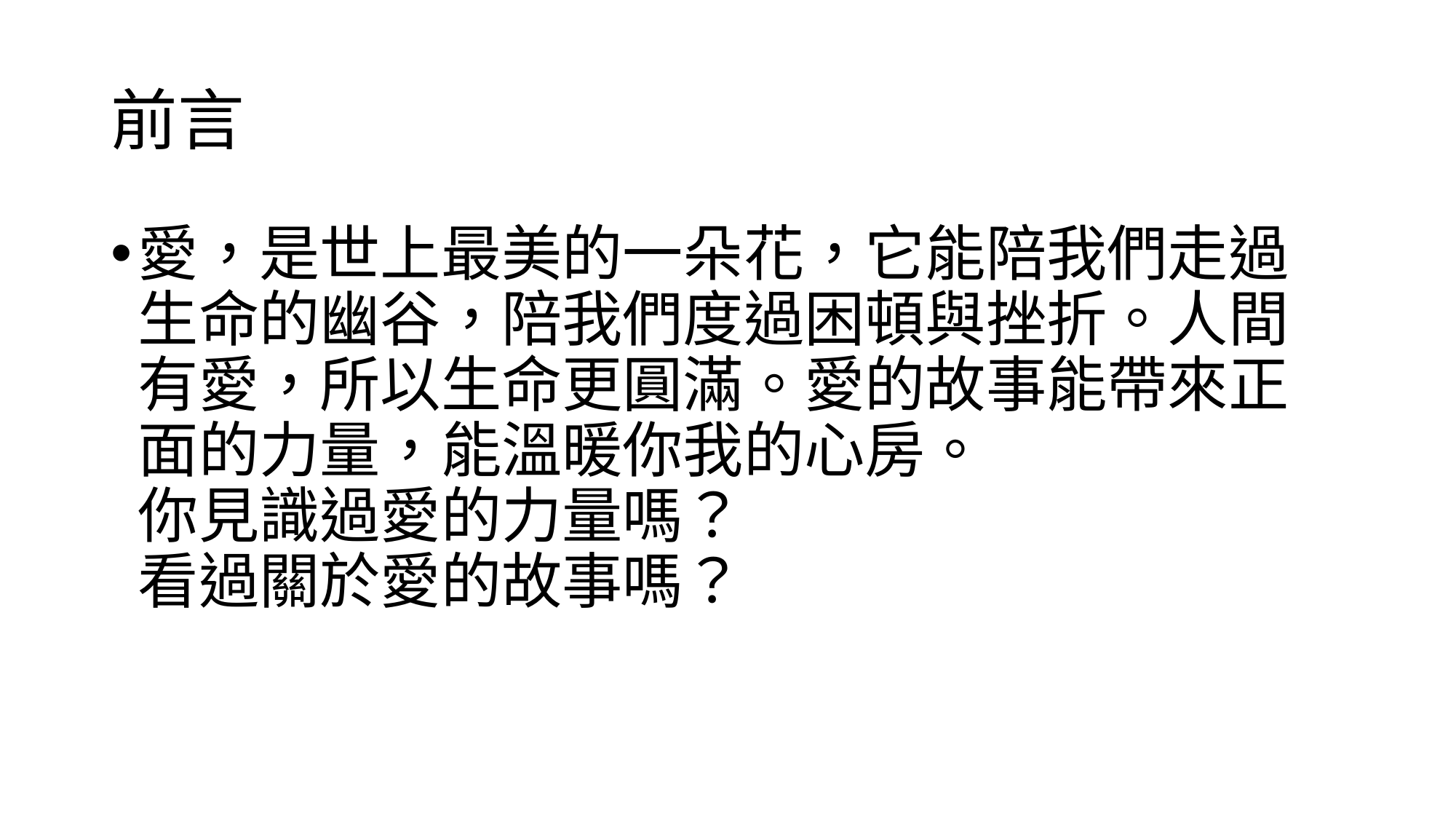

# 前言
愛，是世上最美的一朵花，它能陪我們走過生命的幽谷，陪我們度過困頓與挫折。人間有愛，所以生命更圓滿。愛的故事能帶來正面的力量，能溫暖你我的心房。
你見識過愛的力量嗎？
看過關於愛的故事嗎？